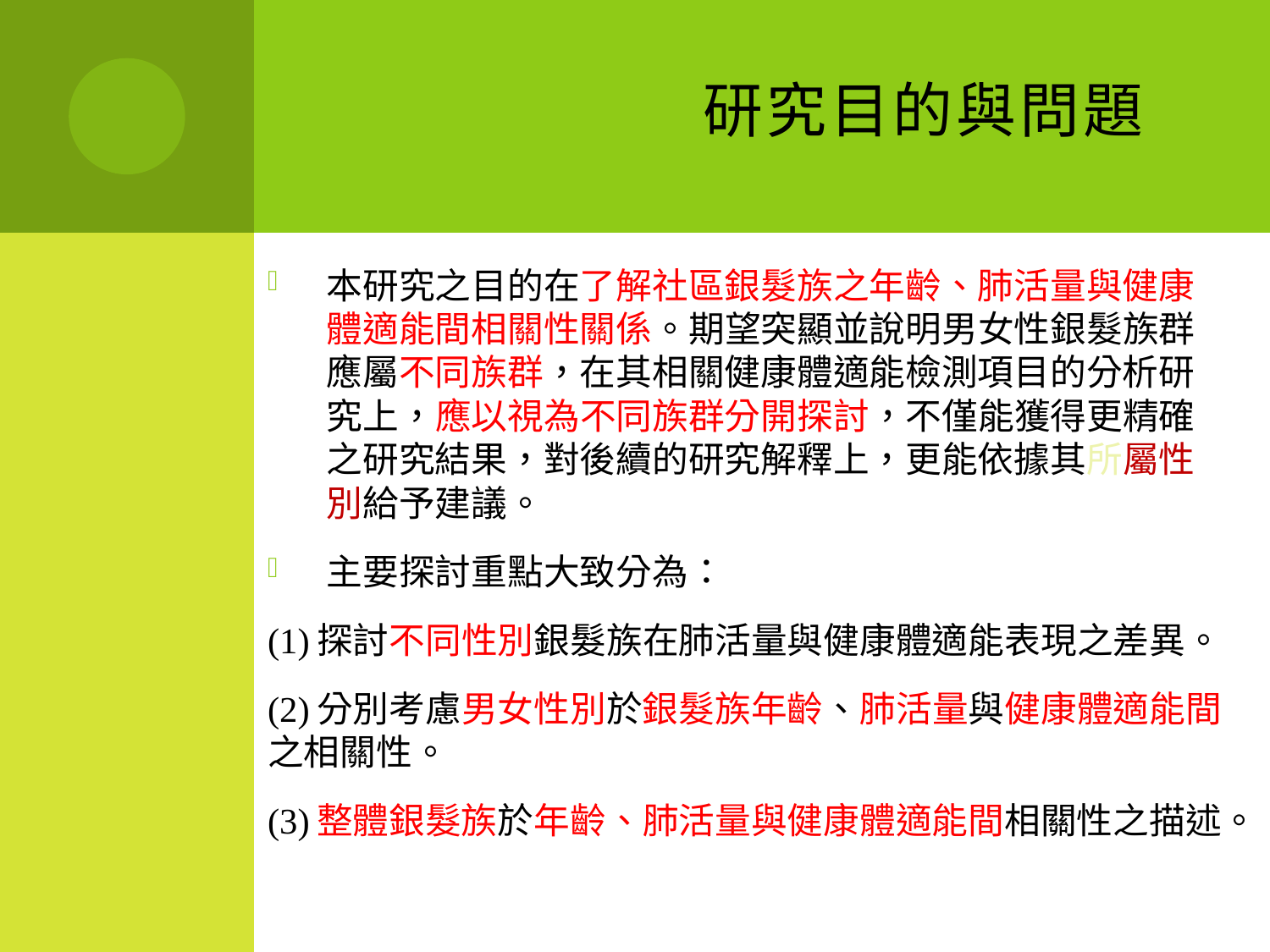

# 研究目的與問題
本研究之目的在了解社區銀髮族之年齡、肺活量與健康體適能間相關性關係。期望突顯並說明男女性銀髮族群應屬不同族群，在其相關健康體適能檢測項目的分析研究上，應以視為不同族群分開探討，不僅能獲得更精確之研究結果，對後續的研究解釋上，更能依據其所屬性別給予建議。
主要探討重點大致分為：
(1)探討不同性別銀髮族在肺活量與健康體適能表現之差異。
(2)分別考慮男女性別於銀髮族年齡、肺活量與健康體適能間之相關性。
(3)整體銀髮族於年齡、肺活量與健康體適能間相關性之描述。